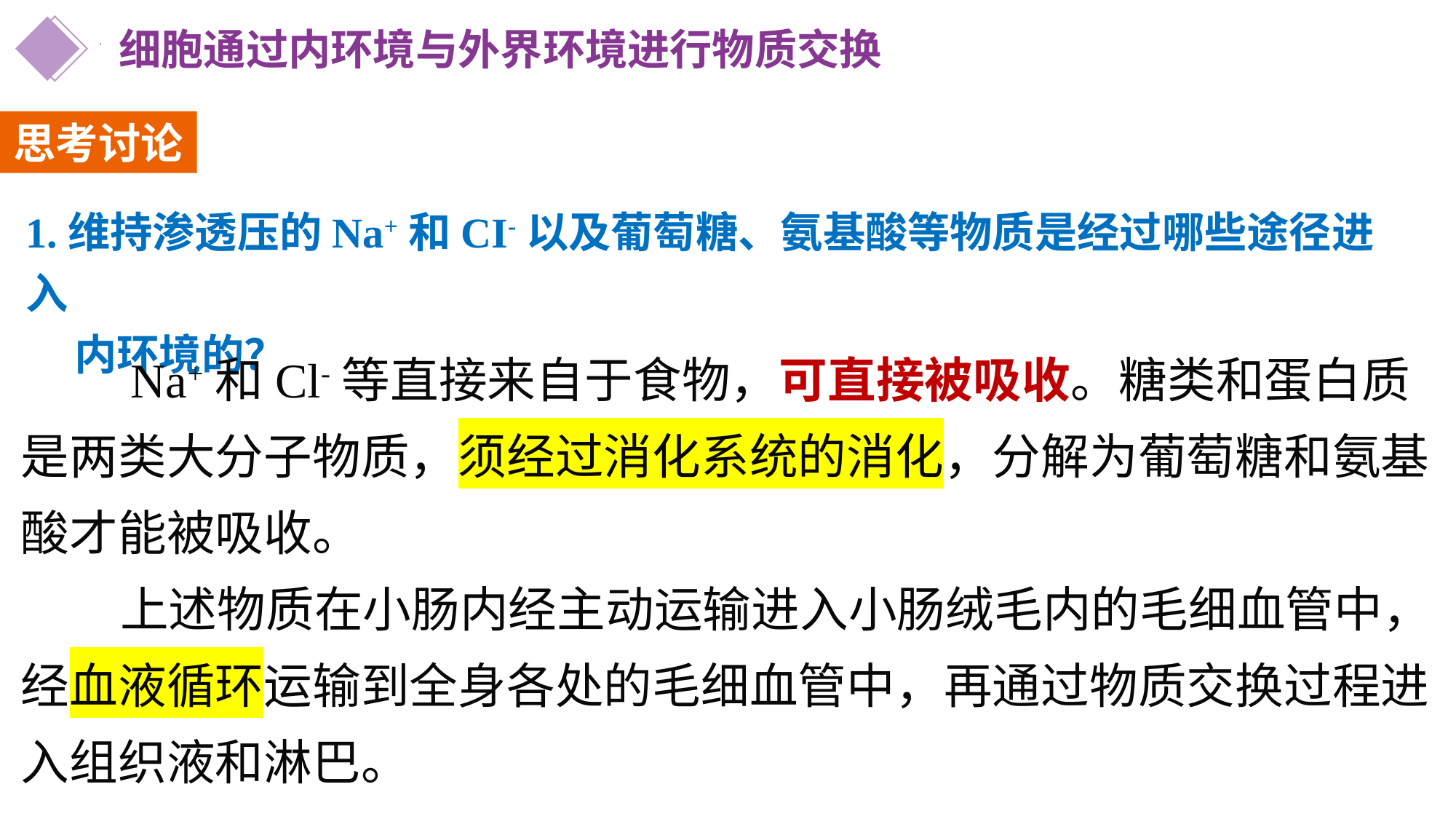

细胞通过内环境与外界环境进行物质交换
思考讨论
1.维持渗透压的Na+和CI-以及葡萄糖、氨基酸等物质是经过哪些途径进入
    内环境的？
         Na+和Cl-等直接来自于食物，可直接被吸收。糖类和蛋白质是两类大分子物质，须经过消化系统的消化，分解为葡萄糖和氨基酸才能被吸收。
        上述物质在小肠内经主动运输进入小肠绒毛内的毛细血管中，经血液循环运输到全身各处的毛细血管中，再通过物质交换过程进入组织液和淋巴。